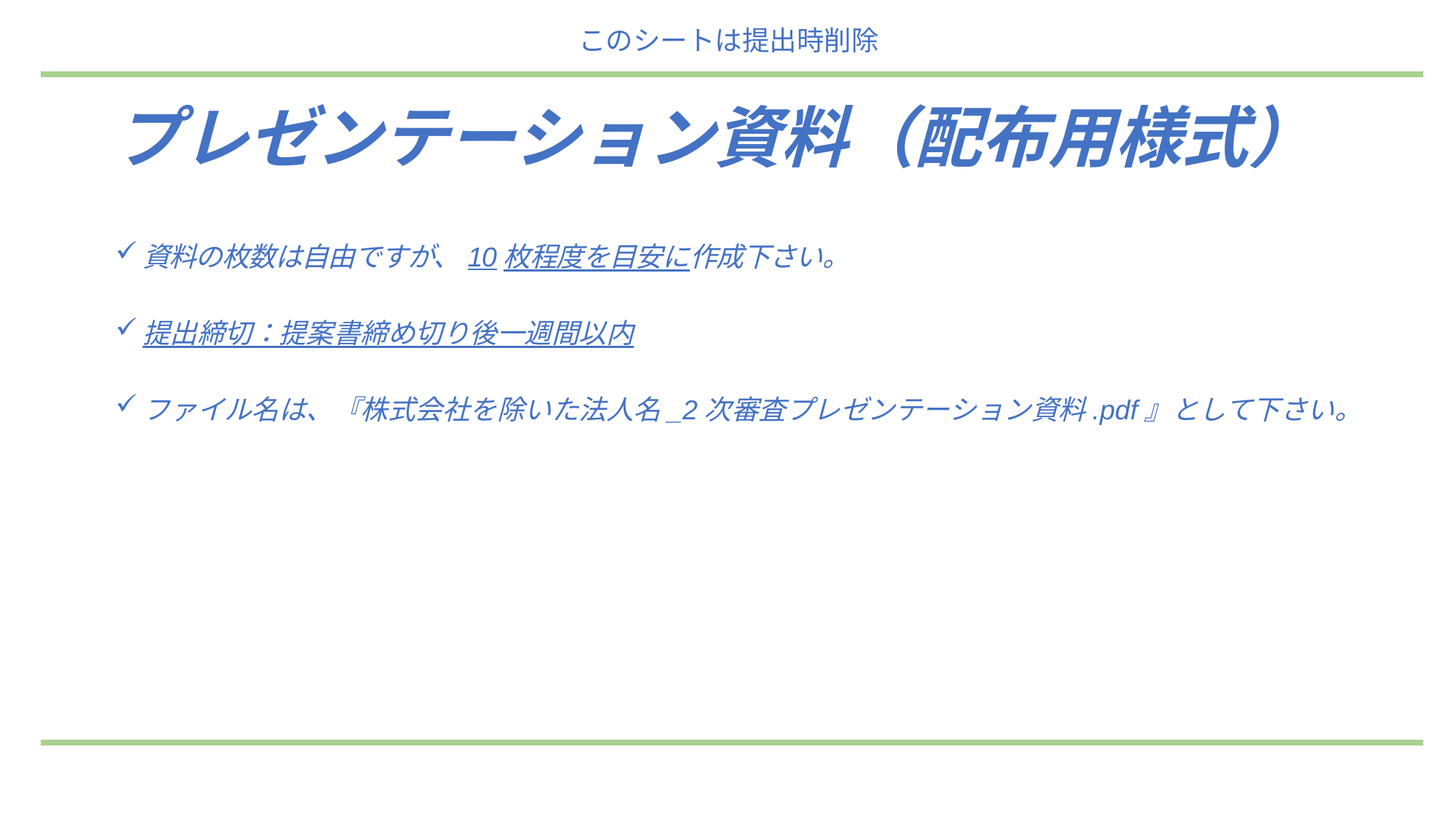

このシートは提出時削除
# プレゼンテーション資料（配布用様式）
資料の枚数は自由ですが、10枚程度を目安に作成下さい。
提出締切：提案書締め切り後一週間以内
ファイル名は、『株式会社を除いた法人名_2次審査プレゼンテーション資料.pdf』として下さい。